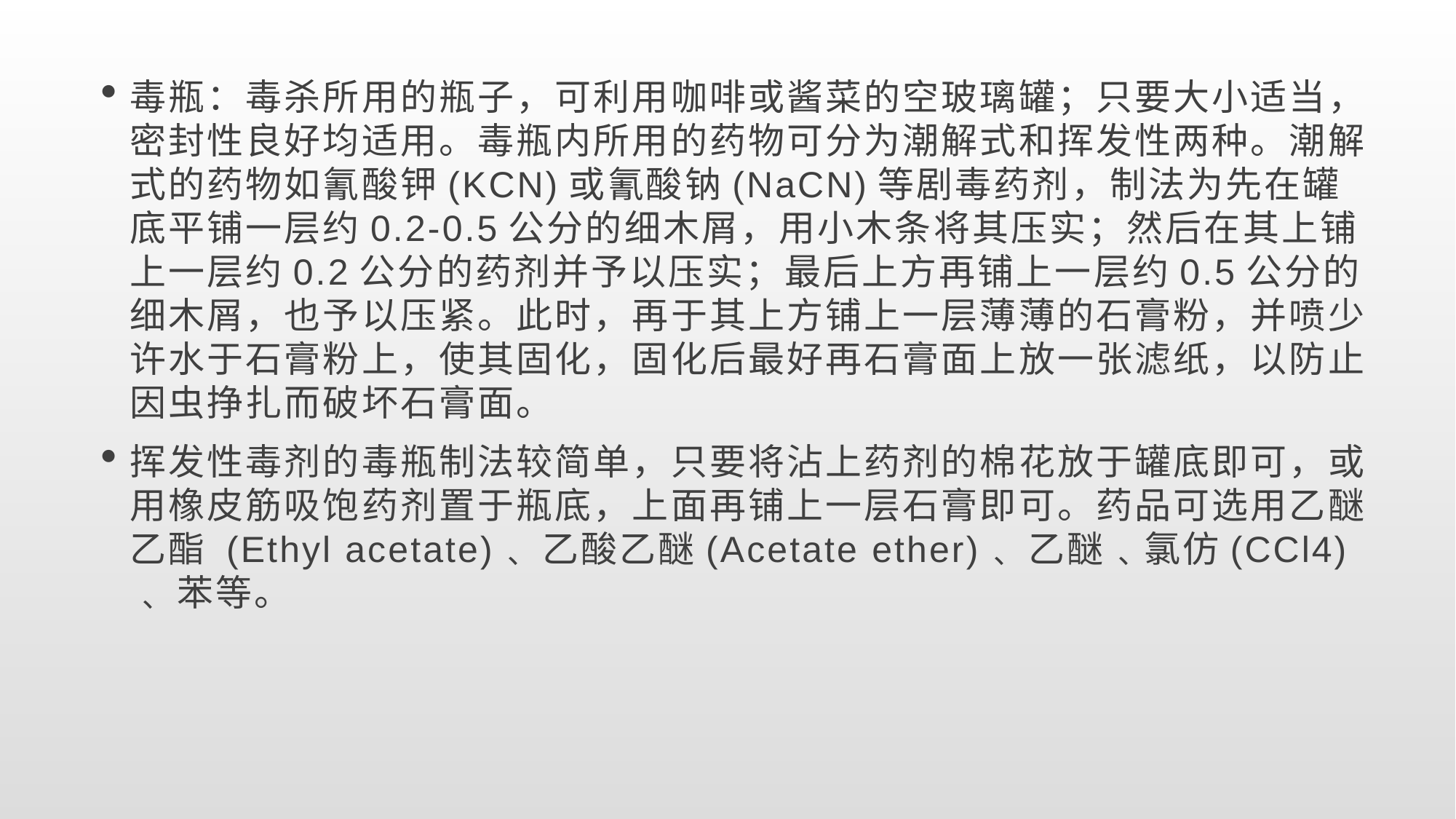

毒瓶：毒杀所用的瓶子，可利用咖啡或酱菜的空玻璃罐；只要大小适当，密封性良好均适用。毒瓶内所用的药物可分为潮解式和挥发性两种。潮解式的药物如氰酸钾(KCN)或氰酸钠(NaCN)等剧毒药剂，制法为先在罐底平铺一层约0.2-0.5公分的细木屑，用小木条将其压实；然后在其上铺上一层约0.2公分的药剂并予以压实；最后上方再铺上一层约0.5公分的细木屑，也予以压紧。此时，再于其上方铺上一层薄薄的石膏粉，并喷少许水于石膏粉上，使其固化，固化后最好再石膏面上放一张滤纸，以防止因虫挣扎而破坏石膏面。
挥发性毒剂的毒瓶制法较简单，只要将沾上药剂的棉花放于罐底即可，或用橡皮筋吸饱药剂置于瓶底，上面再铺上一层石膏即可。药品可选用乙醚乙酯 (Ethyl acetate)﹑乙酸乙醚(Acetate ether)﹑乙醚﹑氯仿(CCl4)﹑苯等。